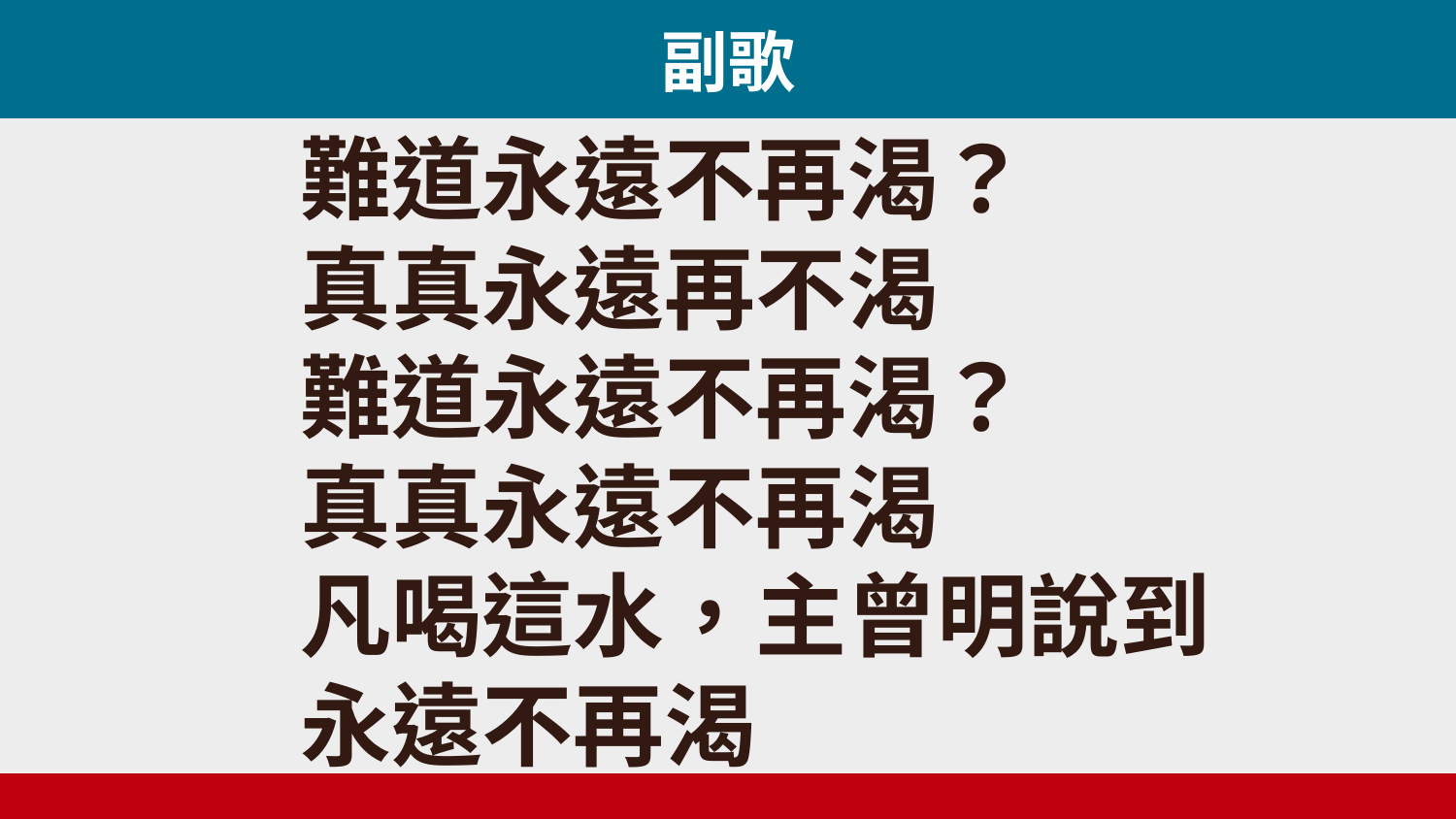

# 副歌
難道永遠不再渴？
真真永遠再不渴
難道永遠不再渴？
真真永遠不再渴
凡喝這水，主曾明說到
永遠不再渴